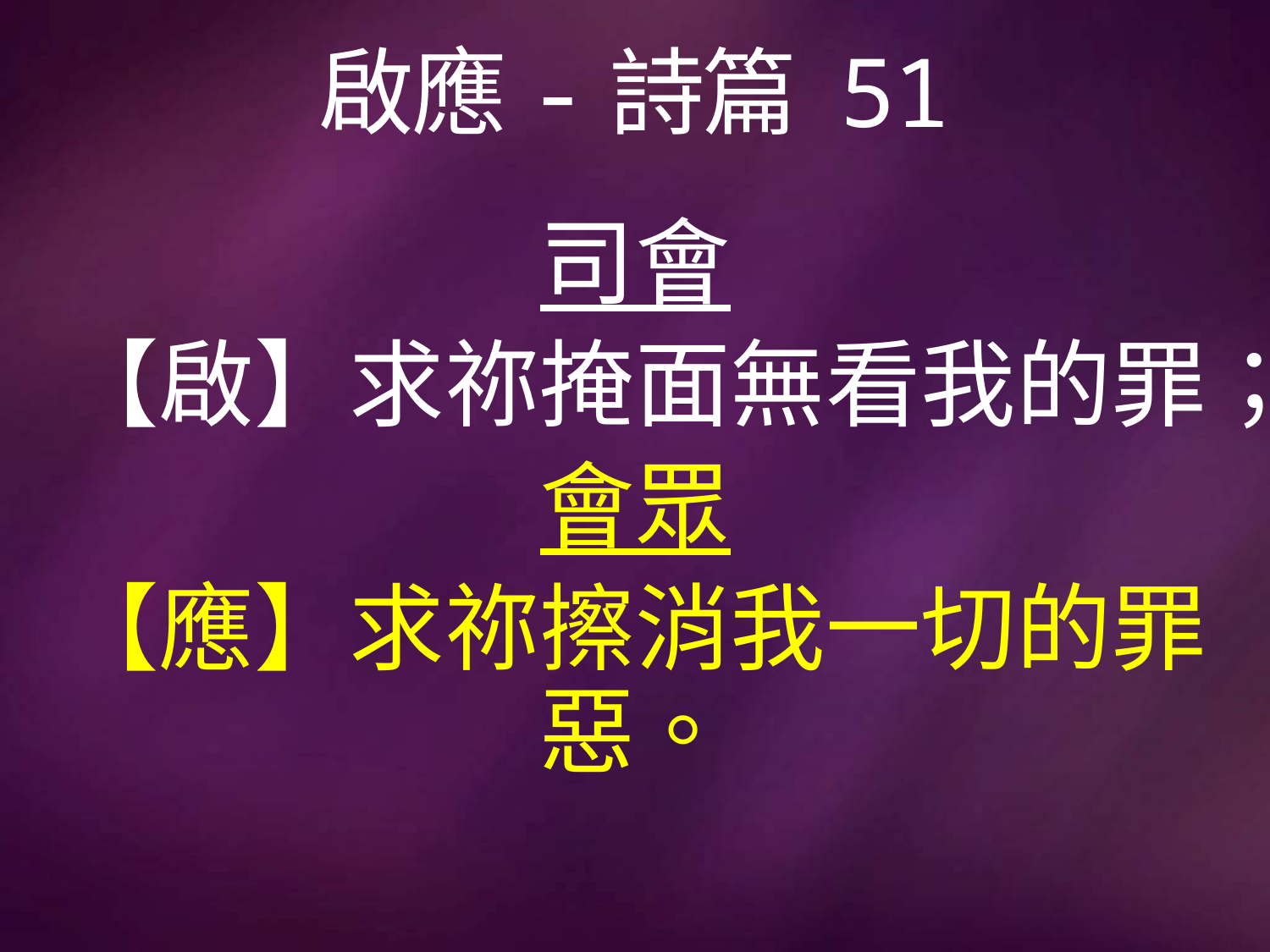

# 啟應-詩篇 51
司會
【啟】求祢掩面無看我的罪；
會眾
【應】求祢擦消我一切的罪惡。